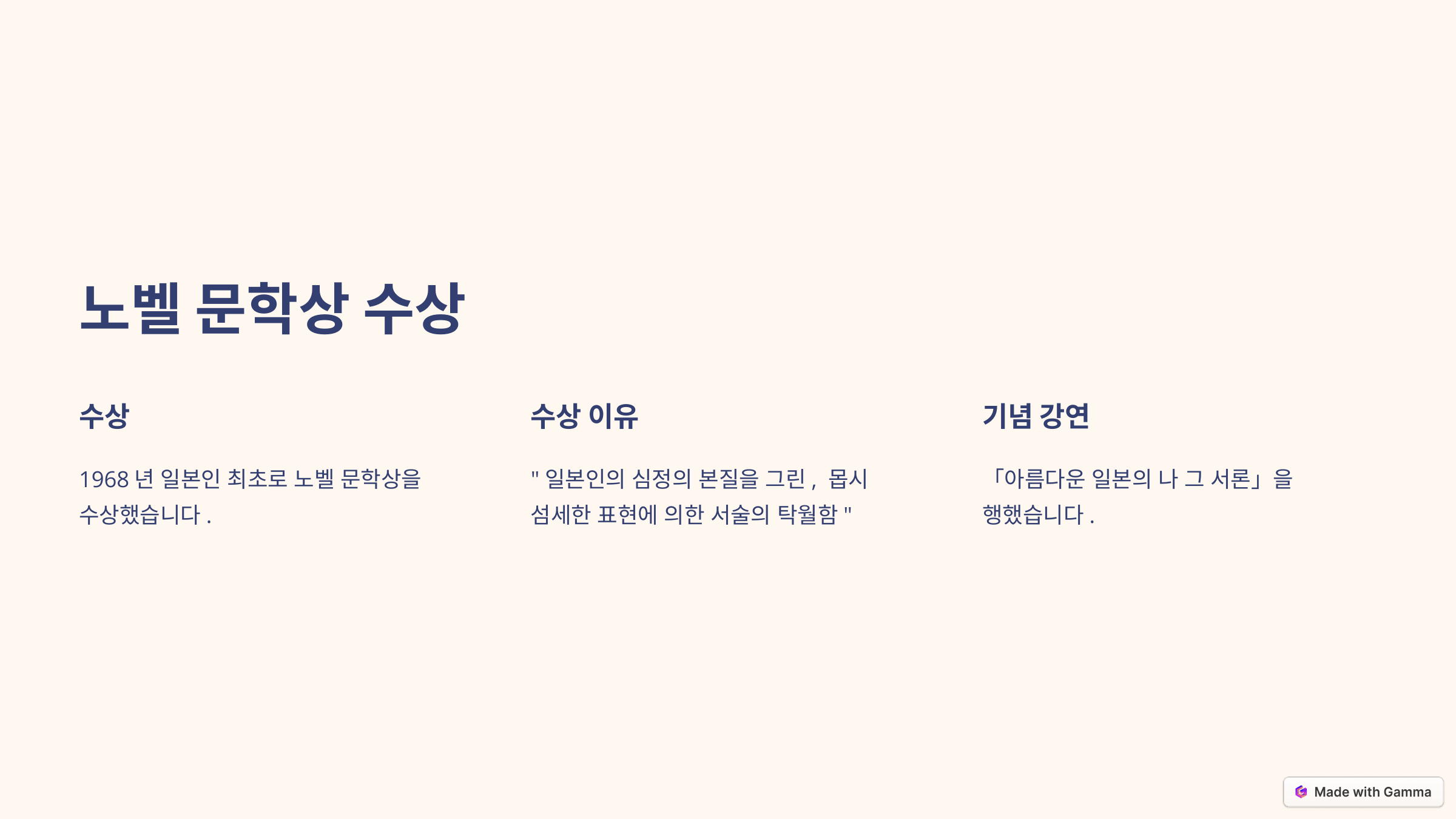

노벨 문학상 수상
수상
수상 이유
기념 강연
1968년 일본인 최초로 노벨 문학상을 수상했습니다.
"일본인의 심정의 본질을 그린, 몹시 섬세한 표현에 의한 서술의 탁월함"
「아름다운 일본의 나 그 서론」을 행했습니다.